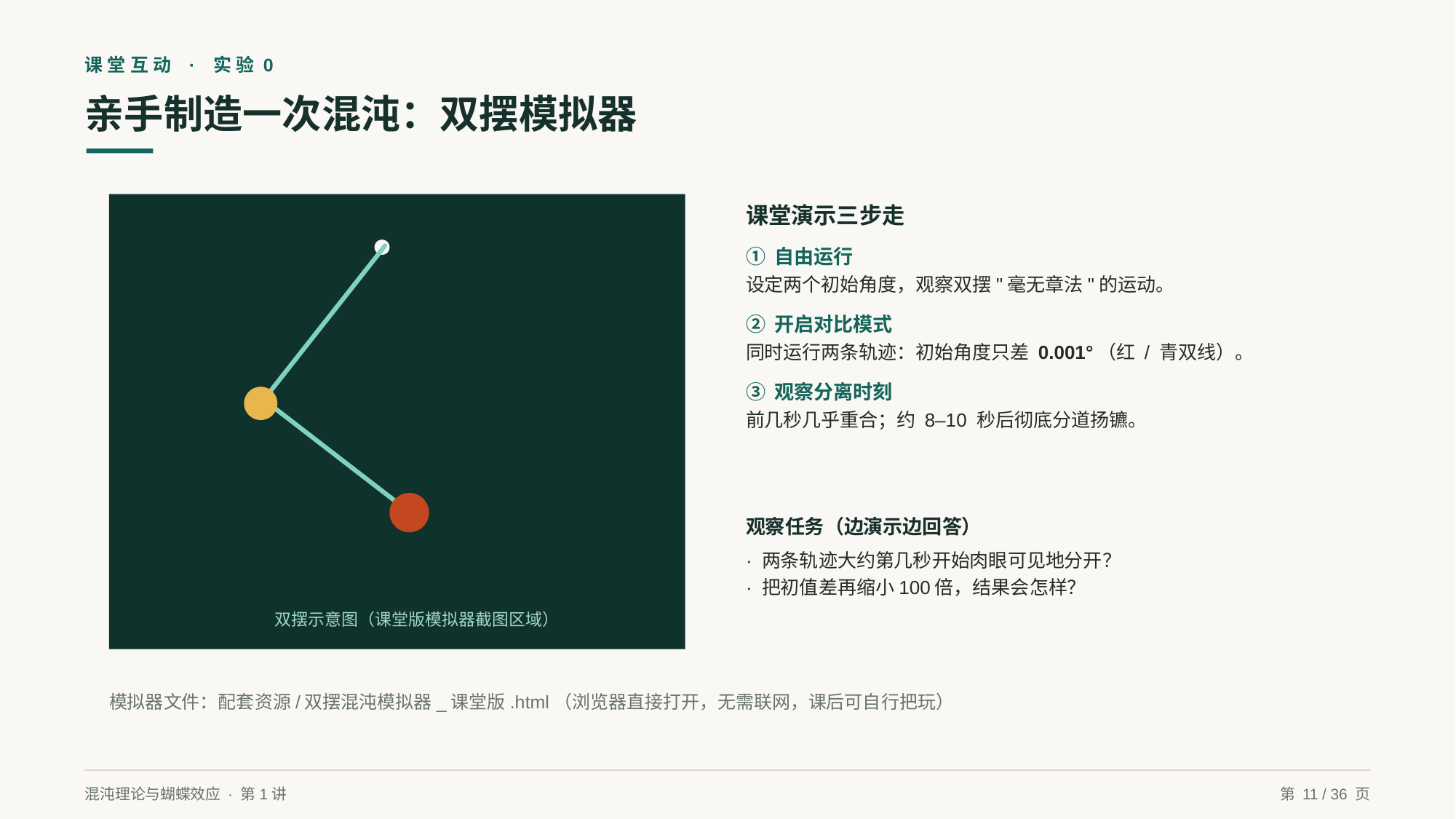

课堂互动 · 实验0
亲手制造一次混沌：双摆模拟器

课堂演示三步走

① 自由运行
设定两个初始角度，观察双摆"毫无章法"的运动。
② 开启对比模式
同时运行两条轨迹：初始角度只差 0.001°（红 / 青双线）。
③ 观察分离时刻
前几秒几乎重合；约 8–10 秒后彻底分道扬镳。

观察任务（边演示边回答）
· 两条轨迹大约第几秒开始肉眼可见地分开？
· 把初值差再缩小100倍，结果会怎样？
双摆示意图（课堂版模拟器截图区域）
模拟器文件：配套资源/双摆混沌模拟器_课堂版.html（浏览器直接打开，无需联网，课后可自行把玩）

混沌理论与蝴蝶效应 · 第1讲
第 11 / 36 页